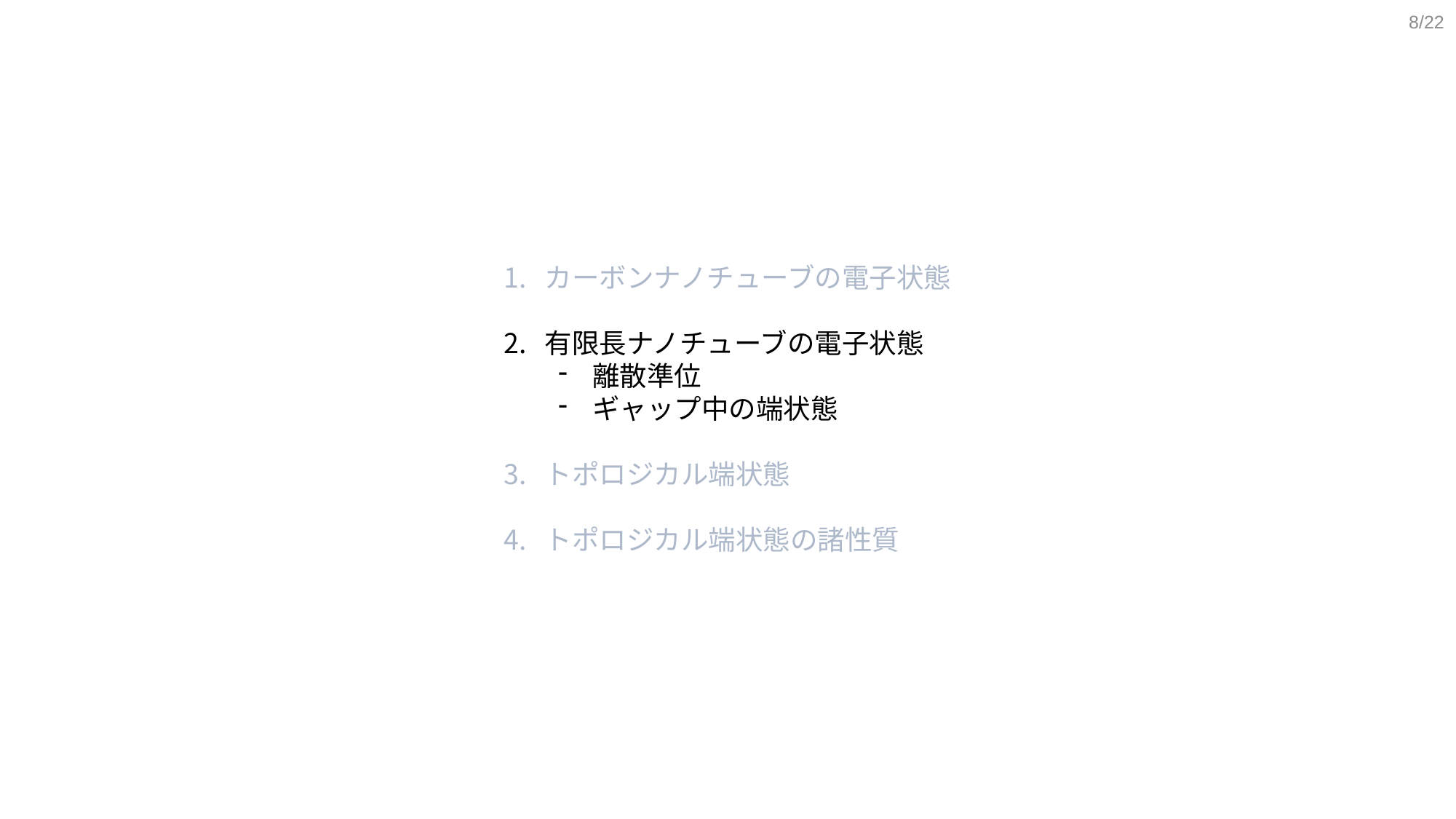

8/22
カーボンナノチューブの電子状態

有限長ナノチューブの電子状態
離散準位
ギャップ中の端状態

トポロジカル端状態

トポロジカル端状態の諸性質